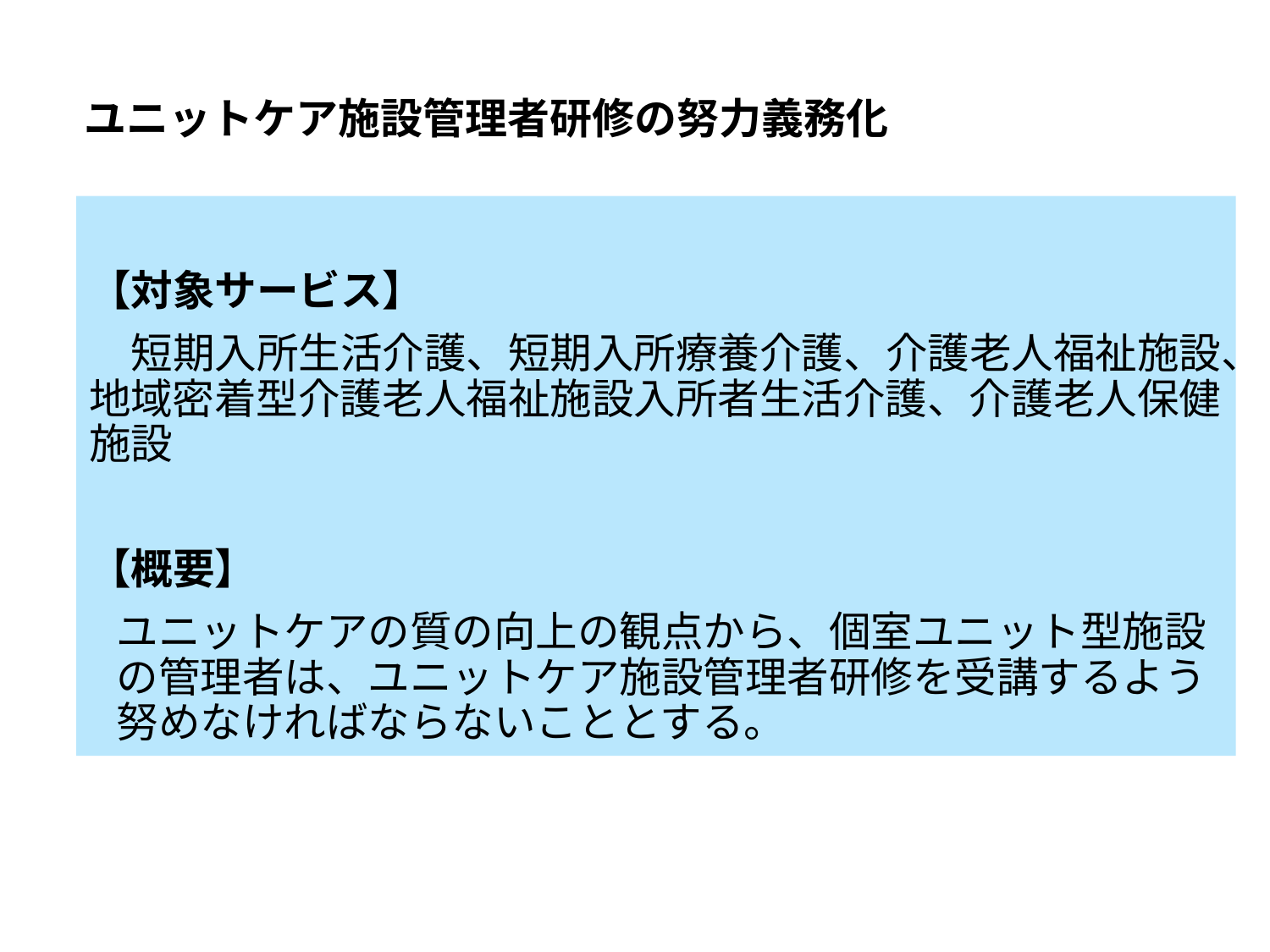

# ユニットケア施設管理者研修の努力義務化

【対象サービス】
　短期入所生活介護、短期入所療養介護、介護老人福祉施設、地域密着型介護老人福祉施設入所者生活介護、介護老人保健施設

【概要】
ユニットケアの質の向上の観点から、個室ユニット型施設の管理者は、ユニットケア施設管理者研修を受講するよう努めなければならないこととする。